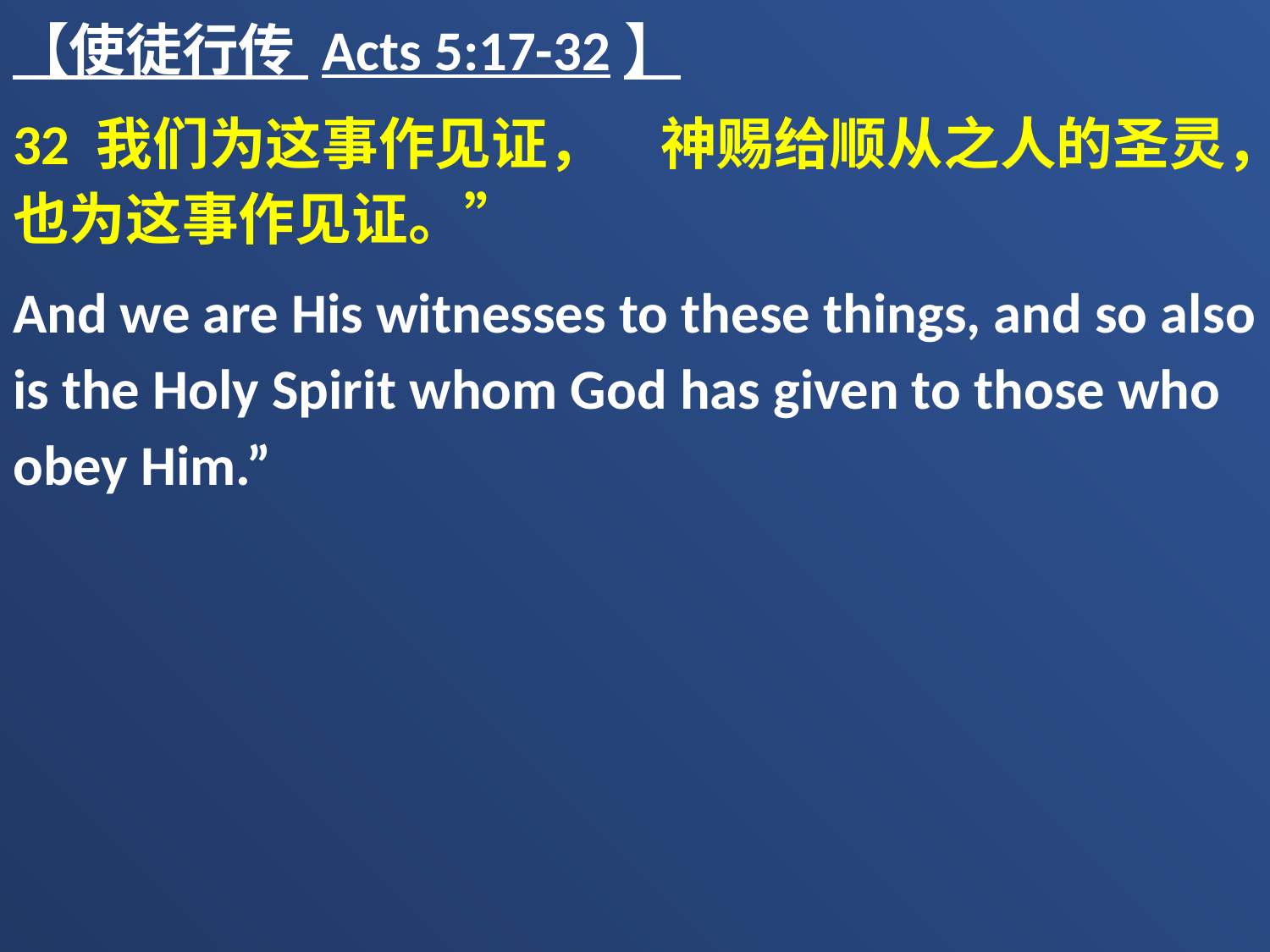

【使徒行传 Acts 5:17-32】
32 我们为这事作见证，　神赐给顺从之人的圣灵，也为这事作见证。”
And we are His witnesses to these things, and so also is the Holy Spirit whom God has given to those who obey Him.”